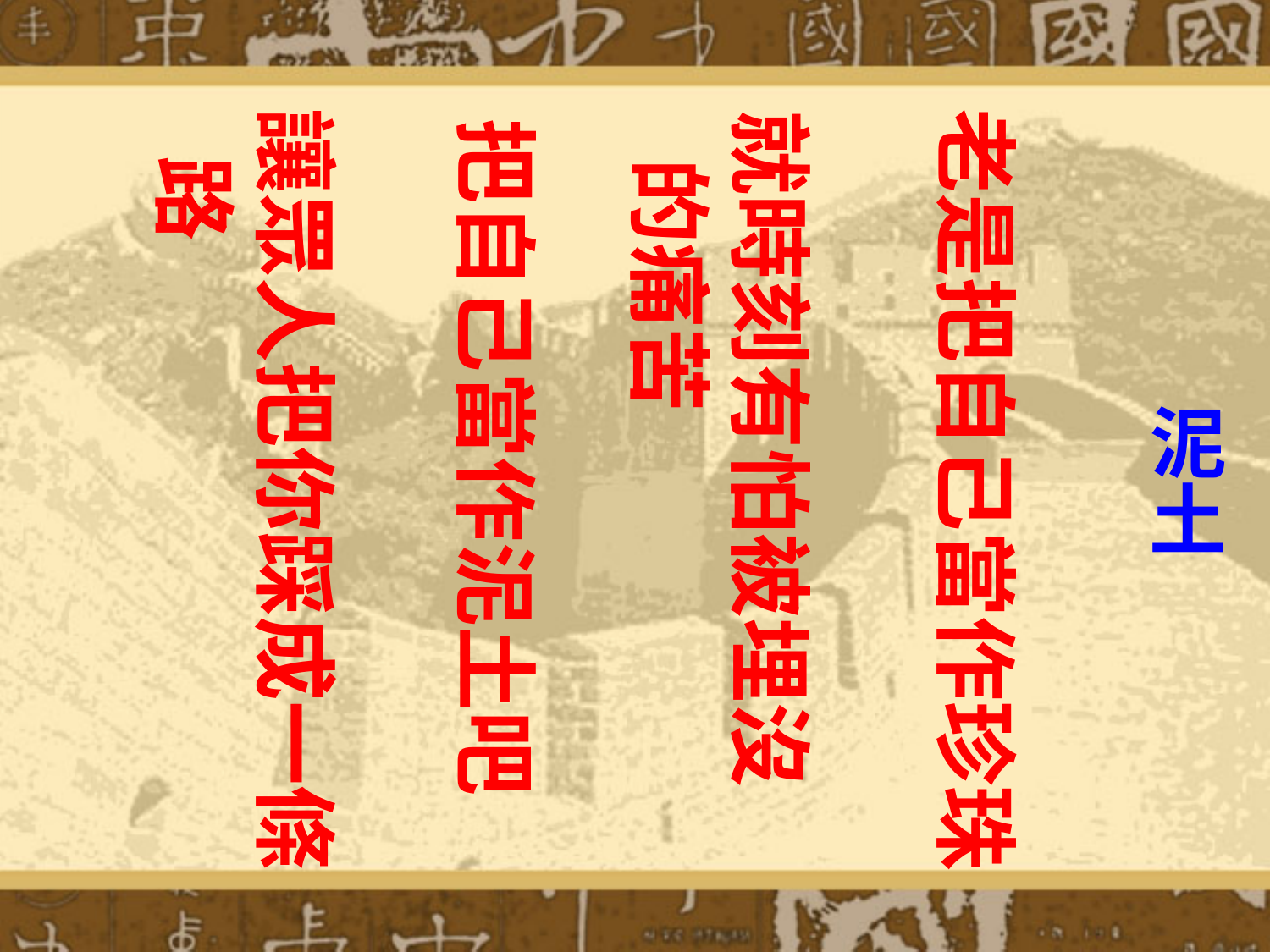

讓眾人把你踩成一條路
老是把自己當作珍珠
就時刻有怕被埋沒的痛苦
把自己當作泥土吧
# 泥土